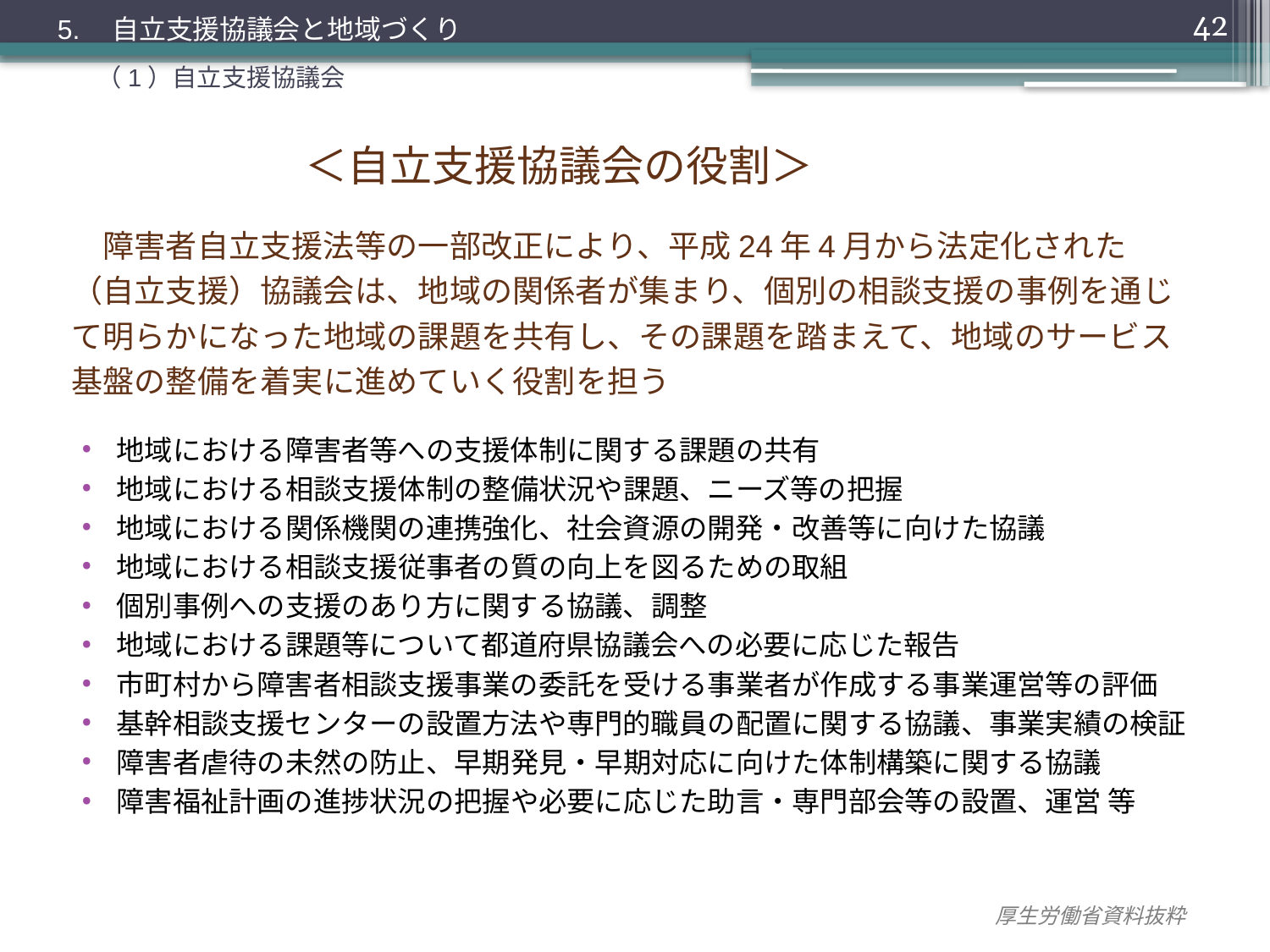

42
5.　自立支援協議会と地域づくり
（1）自立支援協議会

＜自立支援協議会の役割＞
　障害者自立支援法等の一部改正により、平成24年4月から法定化された（自立支援）協議会は、地域の関係者が集まり、個別の相談支援の事例を通じて明らかになった地域の課題を共有し、その課題を踏まえて、地域のサービス基盤の整備を着実に進めていく役割を担う
地域における障害者等への支援体制に関する課題の共有
地域における相談支援体制の整備状況や課題、ニーズ等の把握
地域における関係機関の連携強化、社会資源の開発・改善等に向けた協議
地域における相談支援従事者の質の向上を図るための取組
個別事例への支援のあり方に関する協議、調整
地域における課題等について都道府県協議会への必要に応じた報告
市町村から障害者相談支援事業の委託を受ける事業者が作成する事業運営等の評価
基幹相談支援センターの設置方法や専門的職員の配置に関する協議、事業実績の検証
障害者虐待の未然の防止、早期発見・早期対応に向けた体制構築に関する協議
障害福祉計画の進捗状況の把握や必要に応じた助言・専門部会等の設置、運営 等
厚生労働省資料抜粋